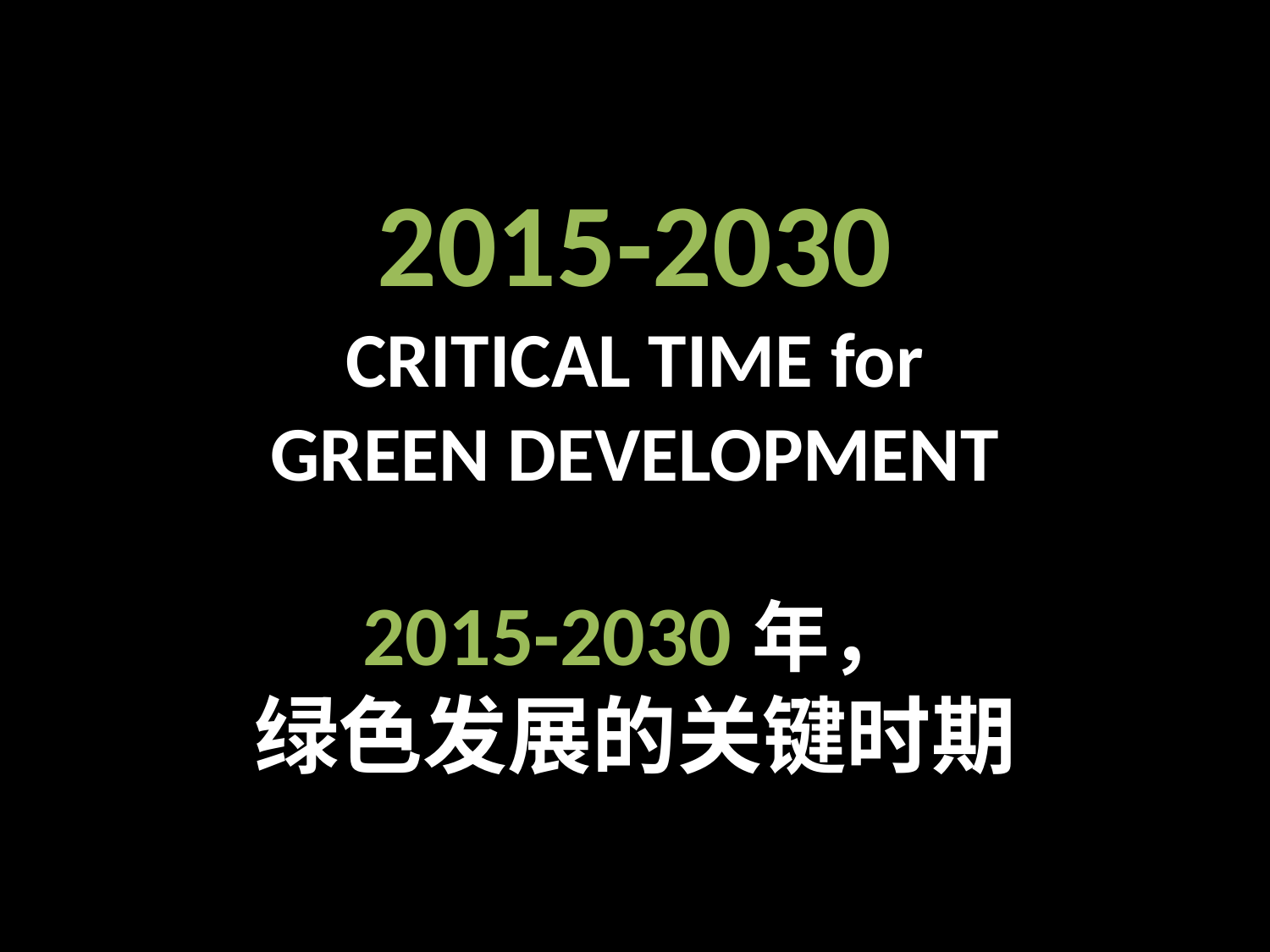

# 2015-2030 CRITICAL TIME for GREEN DEVELOPMENT 2015-2030年， 绿色发展的关键时期
23